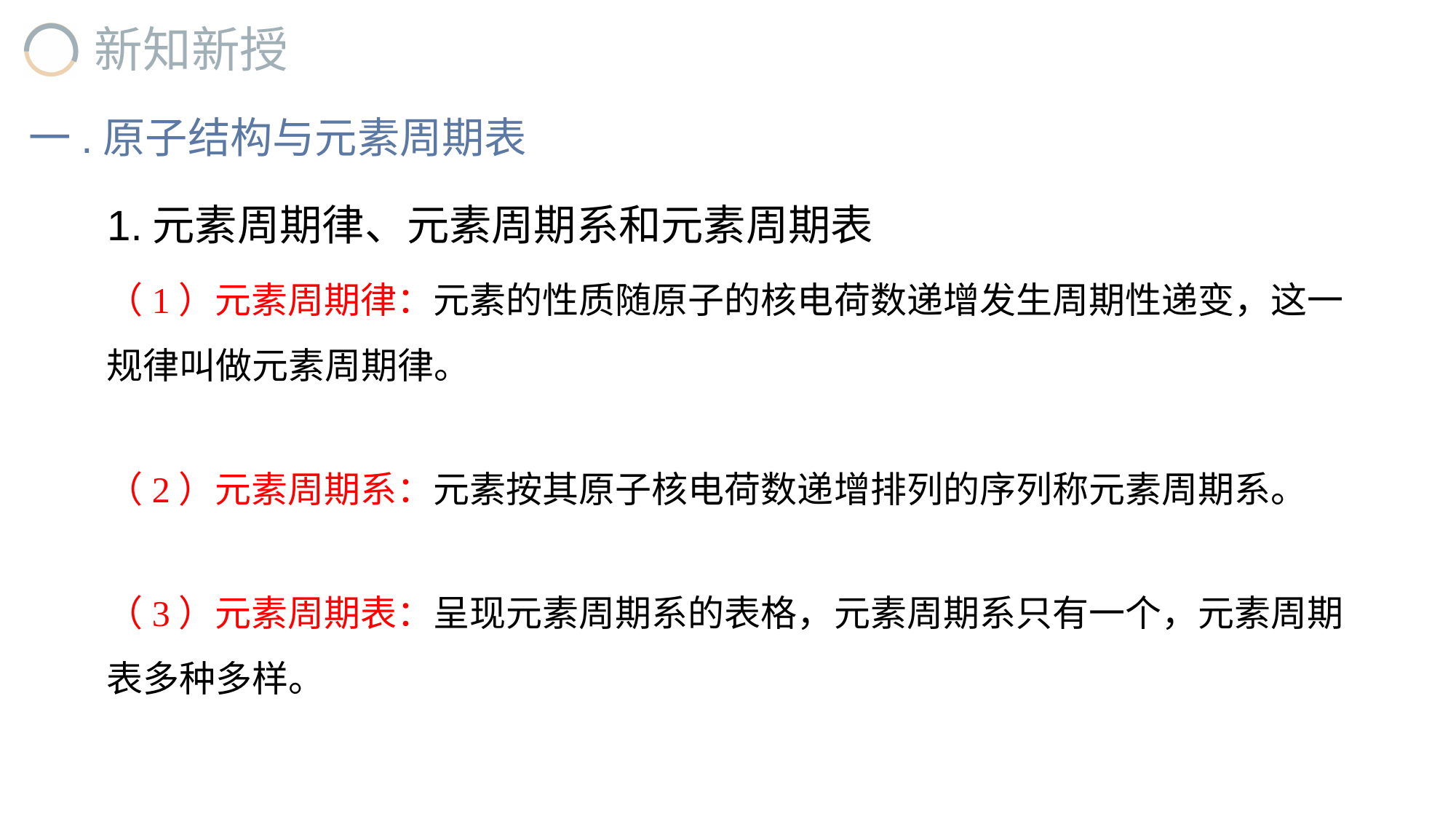

一.原子结构与元素周期表
1.元素周期律、元素周期系和元素周期表
（1）元素周期律：元素的性质随原子的核电荷数递增发生周期性递变，这一规律叫做元素周期律。

（2）元素周期系：元素按其原子核电荷数递增排列的序列称元素周期系。
（3）元素周期表：呈现元素周期系的表格，元素周期系只有一个，元素周期表多种多样。